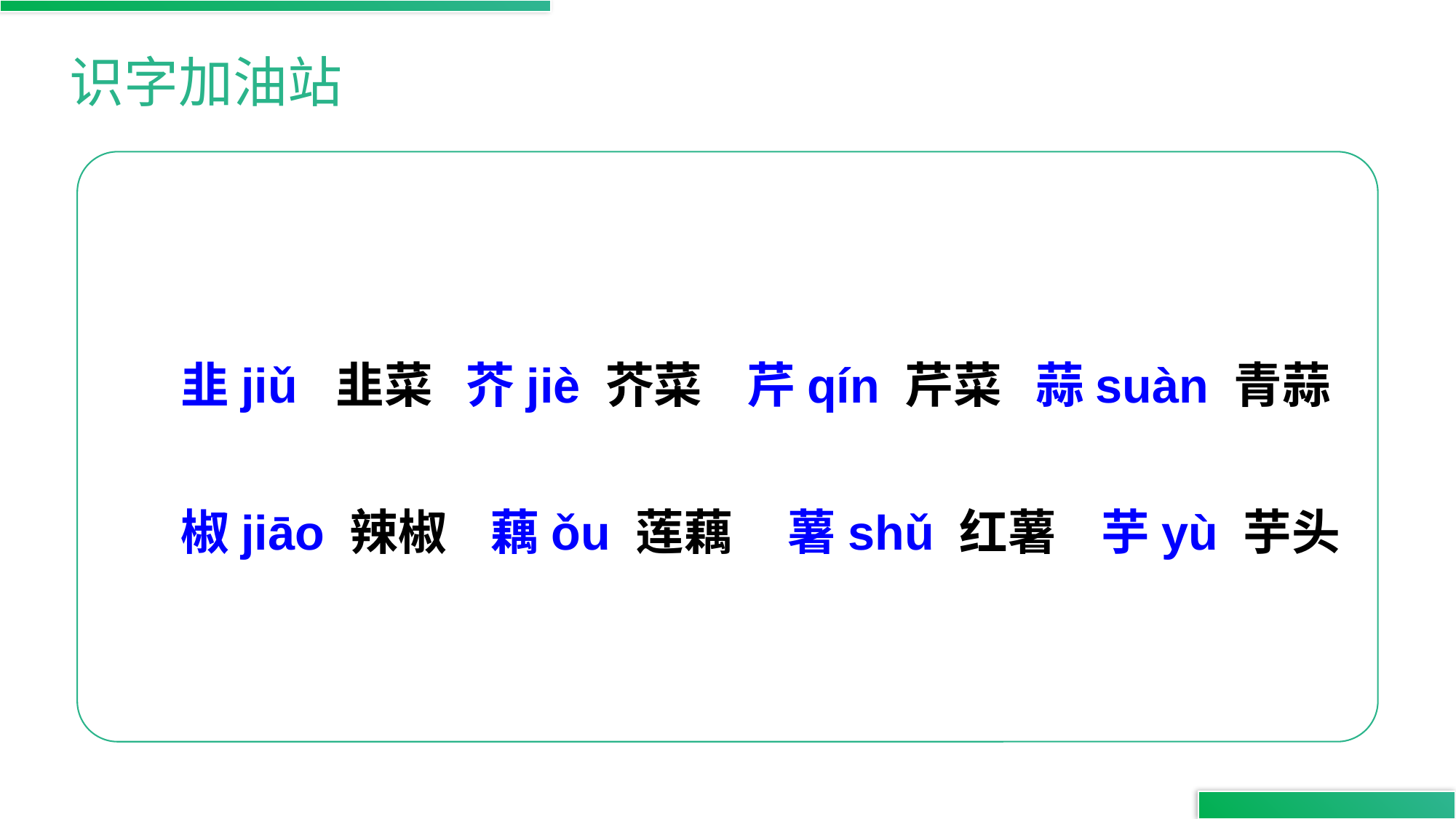

识字加油站

韭jiǔ  韭菜   芥jiè 芥菜    芹qín 芹菜   蒜suàn 青蒜
椒jiāo 辣椒    藕ǒu 莲藕     薯shǔ 红薯    芋yù 芋头